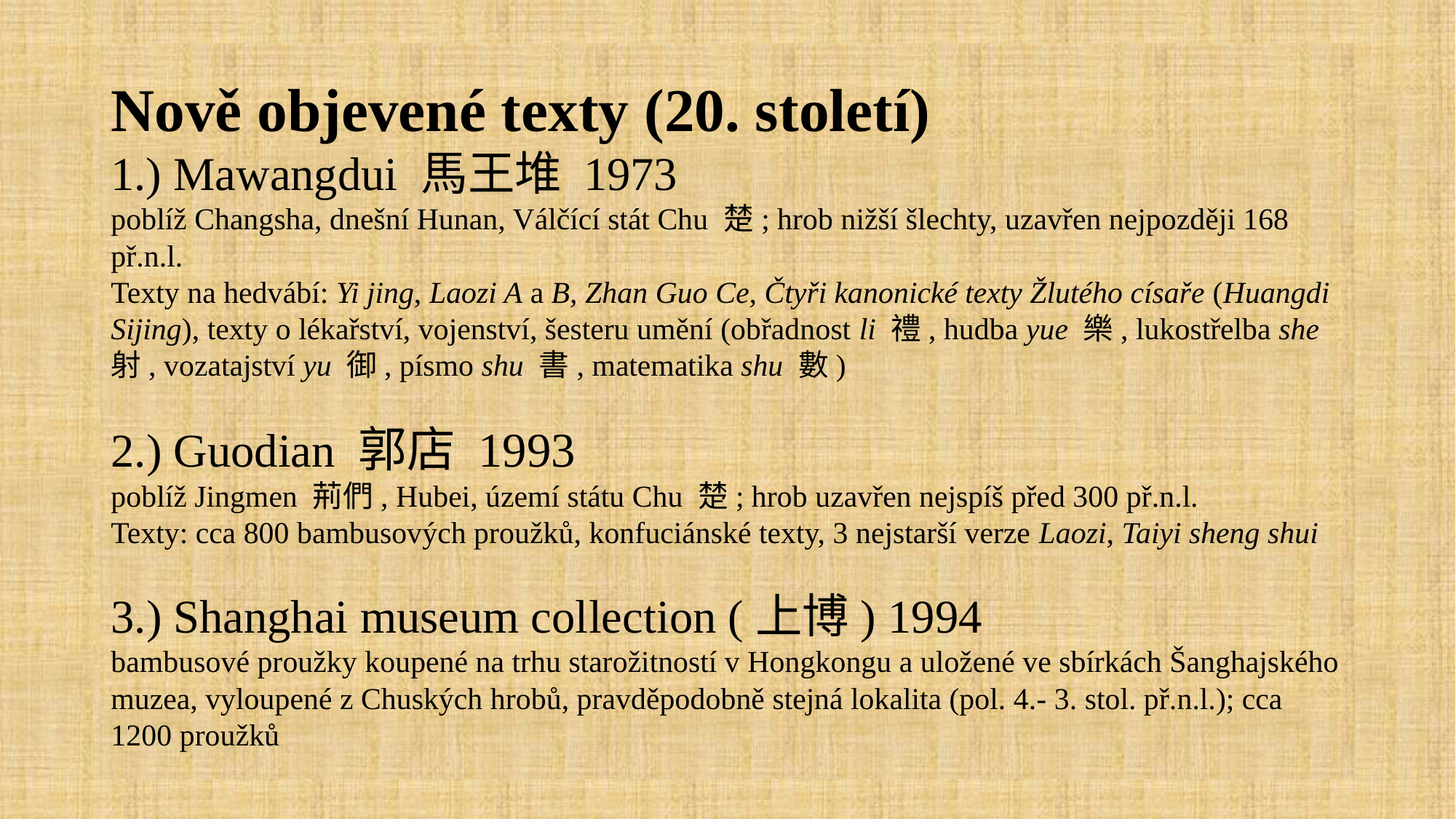

# Nově objevené texty (20. století) 1.) Mawangdui 馬王堆 1973 poblíž Changsha, dnešní Hunan, Válčící stát Chu 楚; hrob nižší šlechty, uzavřen nejpozději 168 př.n.l. Texty na hedvábí: Yi jing, Laozi A a B, Zhan Guo Ce, Čtyři kanonické texty Žlutého císaře (Huangdi Sijing), texty o lékařství, vojenství, šesteru umění (obřadnost li 禮, hudba yue 樂, lukostřelba she 射, vozatajství yu 御, písmo shu 書, matematika shu 數) 2.) Guodian 郭店 1993 poblíž Jingmen 荊們, Hubei, území státu Chu 楚; hrob uzavřen nejspíš před 300 př.n.l. Texty: cca 800 bambusových proužků, konfuciánské texty, 3 nejstarší verze Laozi, Taiyi sheng shui 3.) Shanghai museum collection (上博) 1994 bambusové proužky koupené na trhu starožitností v Hongkongu a uložené ve sbírkách Šanghajského muzea, vyloupené z Chuských hrobů, pravděpodobně stejná lokalita (pol. 4.- 3. stol. př.n.l.); cca 1200 proužků